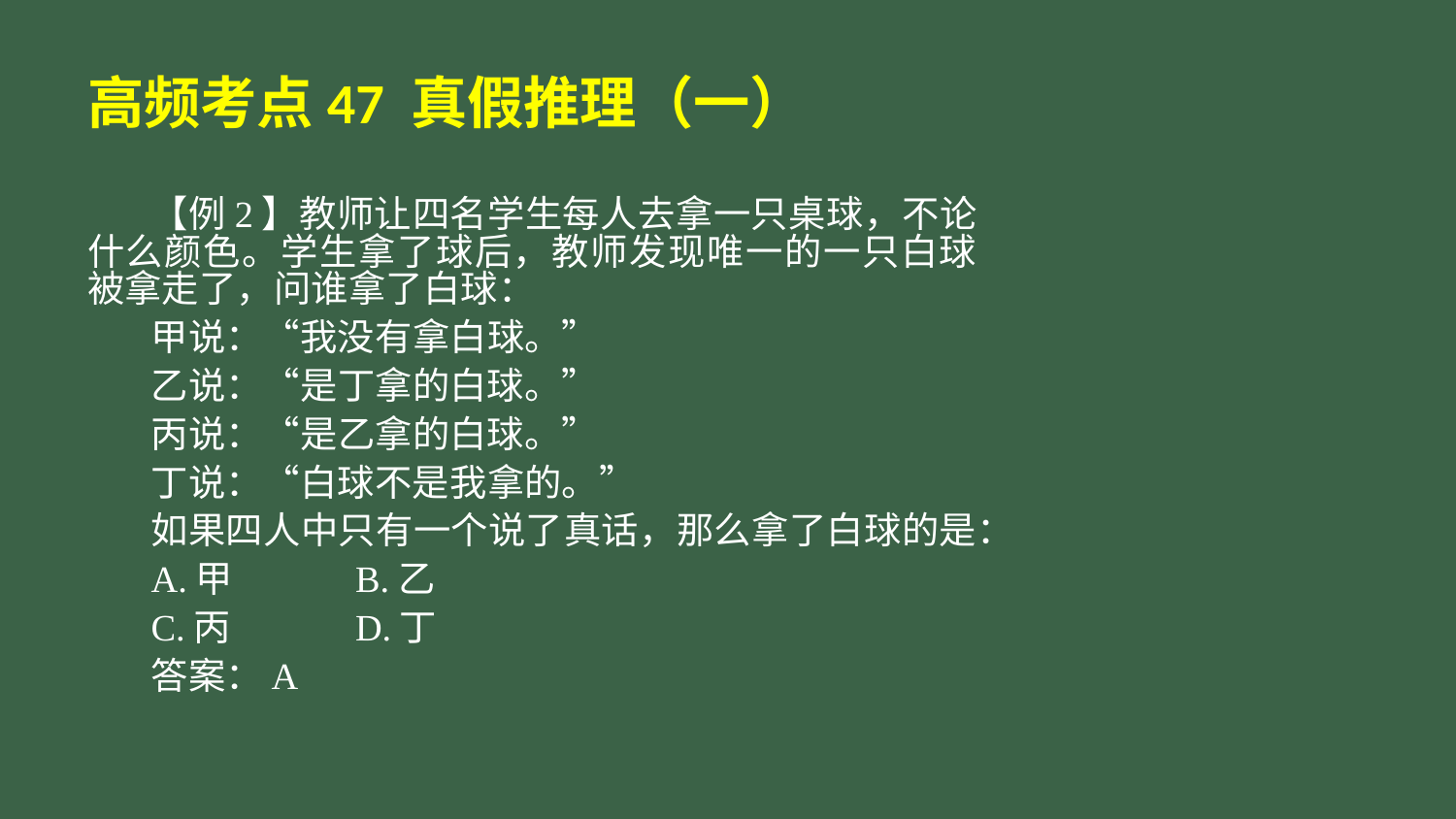

# 高频考点47 真假推理（一）
【例2】教师让四名学生每人去拿一只桌球，不论什么颜色。学生拿了球后，教师发现唯一的一只白球被拿走了，问谁拿了白球：
甲说：“我没有拿白球。”
乙说：“是丁拿的白球。”
丙说：“是乙拿的白球。”
丁说：“白球不是我拿的。”
如果四人中只有一个说了真话，那么拿了白球的是：
A.甲	B.乙
C.丙	D.丁
答案：A